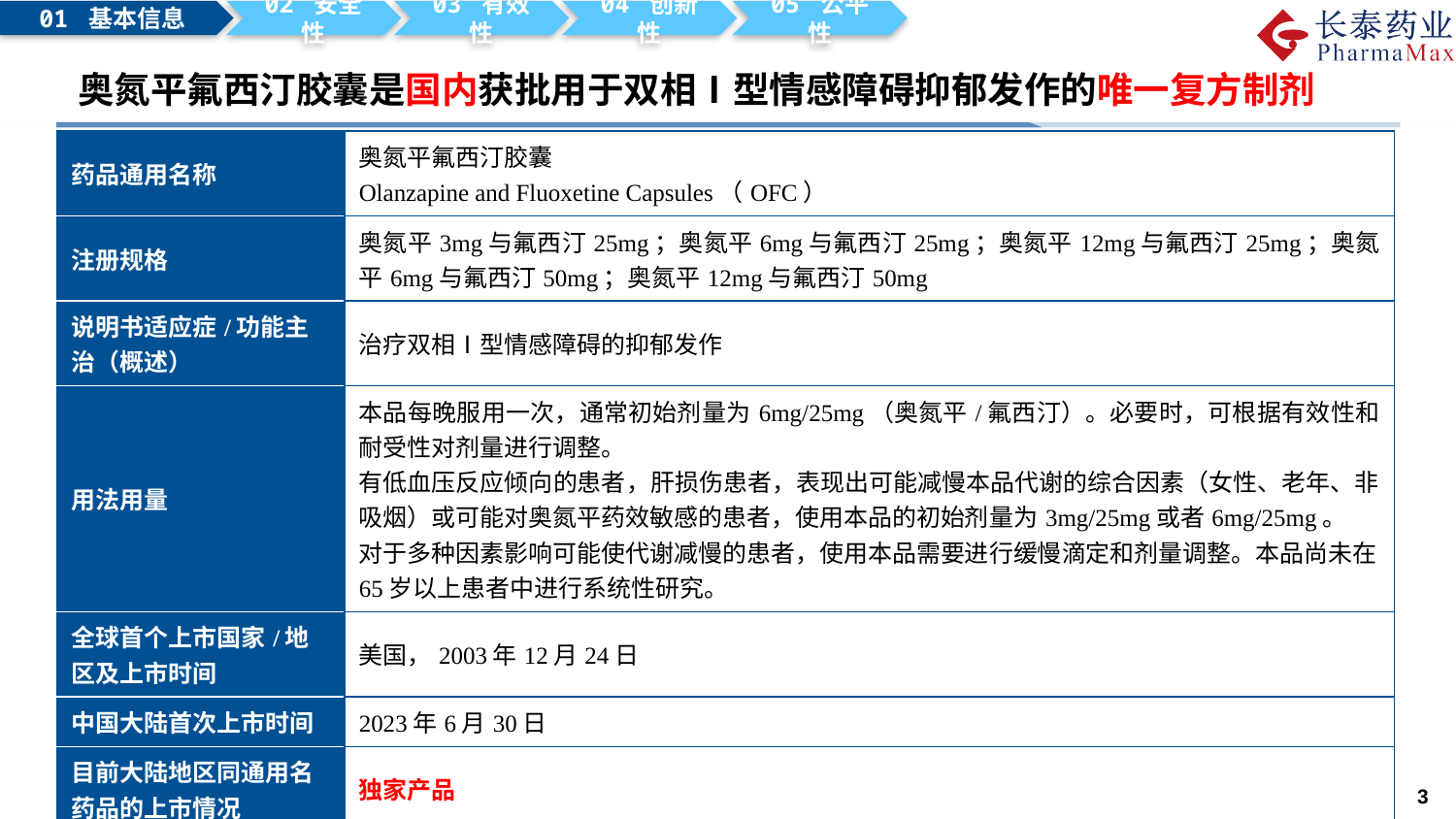

01 基本信息
02 安全性
03 有效性
04 创新性
05 公平性
# 奥氮平氟西汀胶囊是国内获批用于双相Ⅰ型情感障碍抑郁发作的唯一复方制剂
| 药品通用名称 | 奥氮平氟西汀胶囊 Olanzapine and Fluoxetine Capsules（OFC） |
| --- | --- |
| 注册规格 | 奥氮平3mg与氟西汀25mg；奥氮平6mg与氟西汀25mg；奥氮平12mg与氟西汀25mg；奥氮平6mg与氟西汀50mg；奥氮平12mg与氟西汀50mg |
| 说明书适应症/功能主治（概述） | 治疗双相Ⅰ型情感障碍的抑郁发作 |
| 用法用量 | 本品每晚服用一次，通常初始剂量为6mg/25mg（奥氮平/氟西汀）。必要时，可根据有效性和耐受性对剂量进行调整。 有低血压反应倾向的患者，肝损伤患者，表现出可能减慢本品代谢的综合因素（女性、老年、非吸烟）或可能对奥氮平药效敏感的患者，使用本品的初始剂量为3mg/25mg或者6mg/25mg。 对于多种因素影响可能使代谢减慢的患者，使用本品需要进行缓慢滴定和剂量调整。本品尚未在65岁以上患者中进行系统性研究。 |
| 全球首个上市国家/地区及上市时间 | 美国，2003年12月24日 |
| 中国大陆首次上市时间 | 2023年6月30日 |
| 目前大陆地区同通用名药品的上市情况 | 独家产品 |
| 药品上市许可持有人 | 江苏长泰药业股份有限公司 |
| 是否为OTC药品 | 否 |